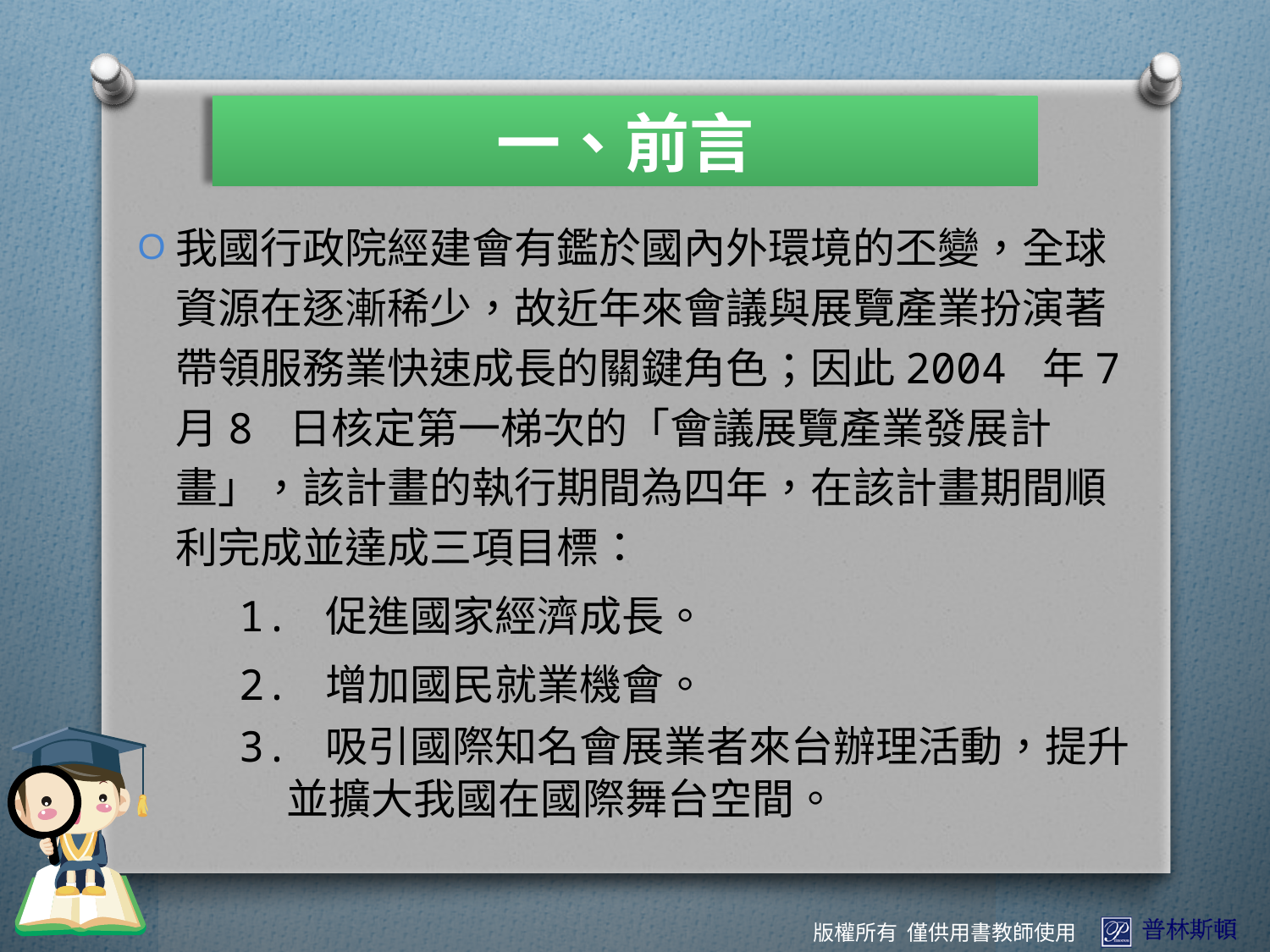

# 一、前言
我國行政院經建會有鑑於國內外環境的丕變，全球資源在逐漸稀少，故近年來會議與展覽產業扮演著帶領服務業快速成長的關鍵角色；因此2004 年7 月8 日核定第一梯次的「會議展覽產業發展計畫」，該計畫的執行期間為四年，在該計畫期間順利完成並達成三項目標：
    1. 促進國家經濟成長。
    2. 增加國民就業機會。
    3. 吸引國際知名會展業者來台辦理活動，提升並擴大我國在國際舞台空間。